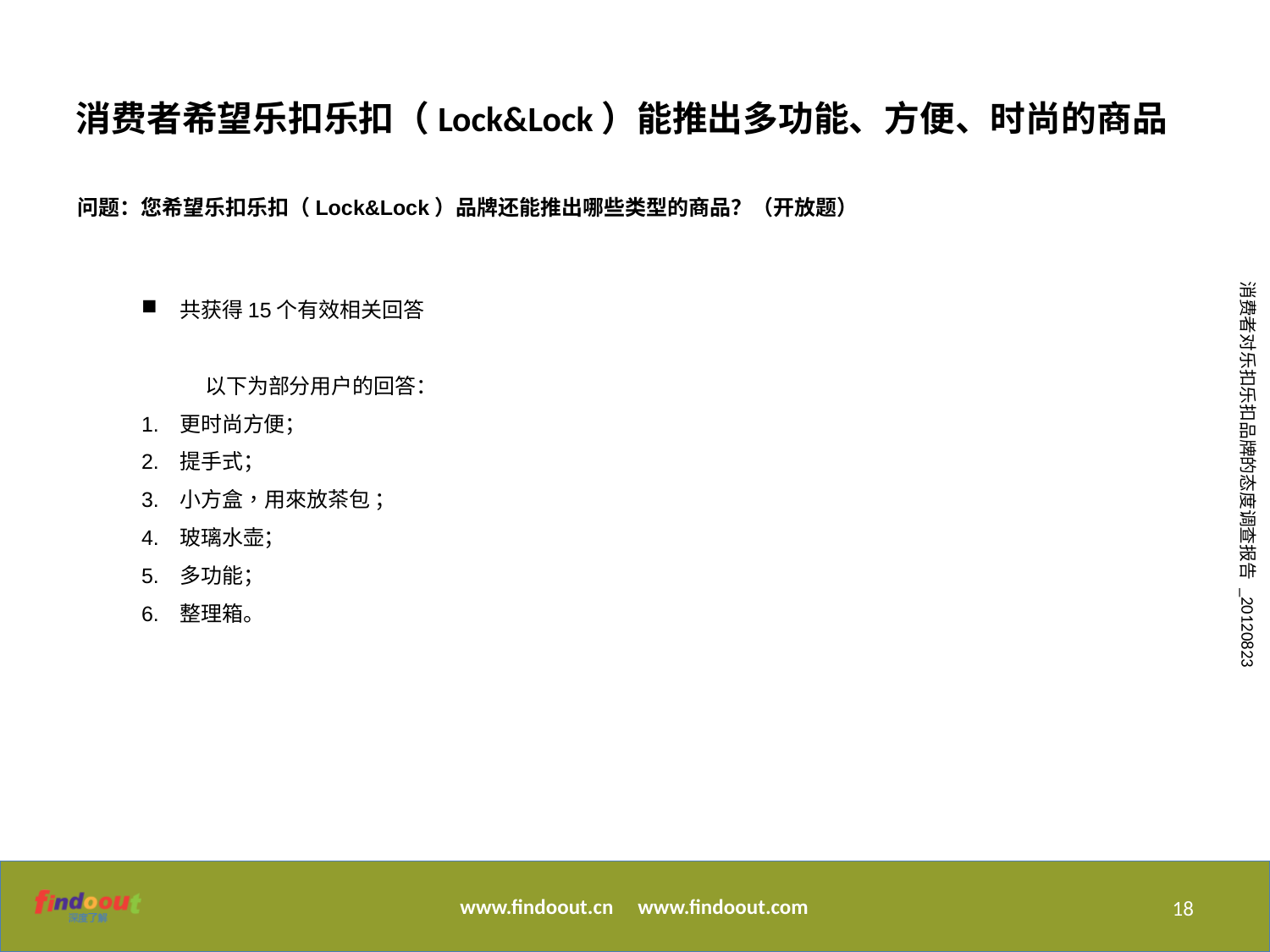

消费者希望乐扣乐扣（Lock&Lock）能推出多功能、方便、时尚的商品
问题：您希望乐扣乐扣（Lock&Lock）品牌还能推出哪些类型的商品？（开放题）
共获得15个有效相关回答

以下为部分用户的回答：
更时尚方便；
提手式；
小方盒，用來放茶包 ；
玻璃水壶；
多功能；
整理箱。
18